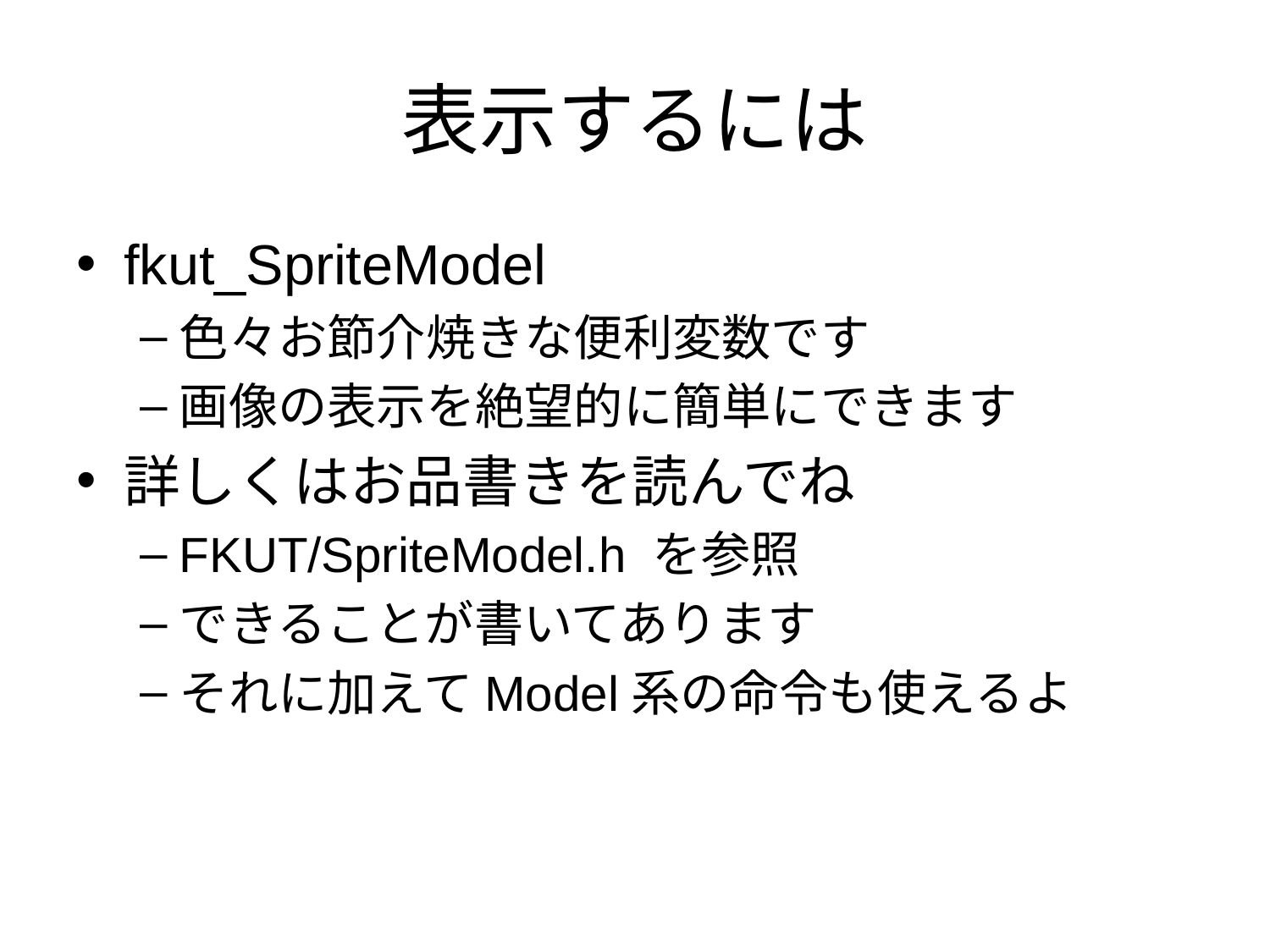

# 表示するには
fkut_SpriteModel
色々お節介焼きな便利変数です
画像の表示を絶望的に簡単にできます
詳しくはお品書きを読んでね
FKUT/SpriteModel.h を参照
できることが書いてあります
それに加えてModel系の命令も使えるよ